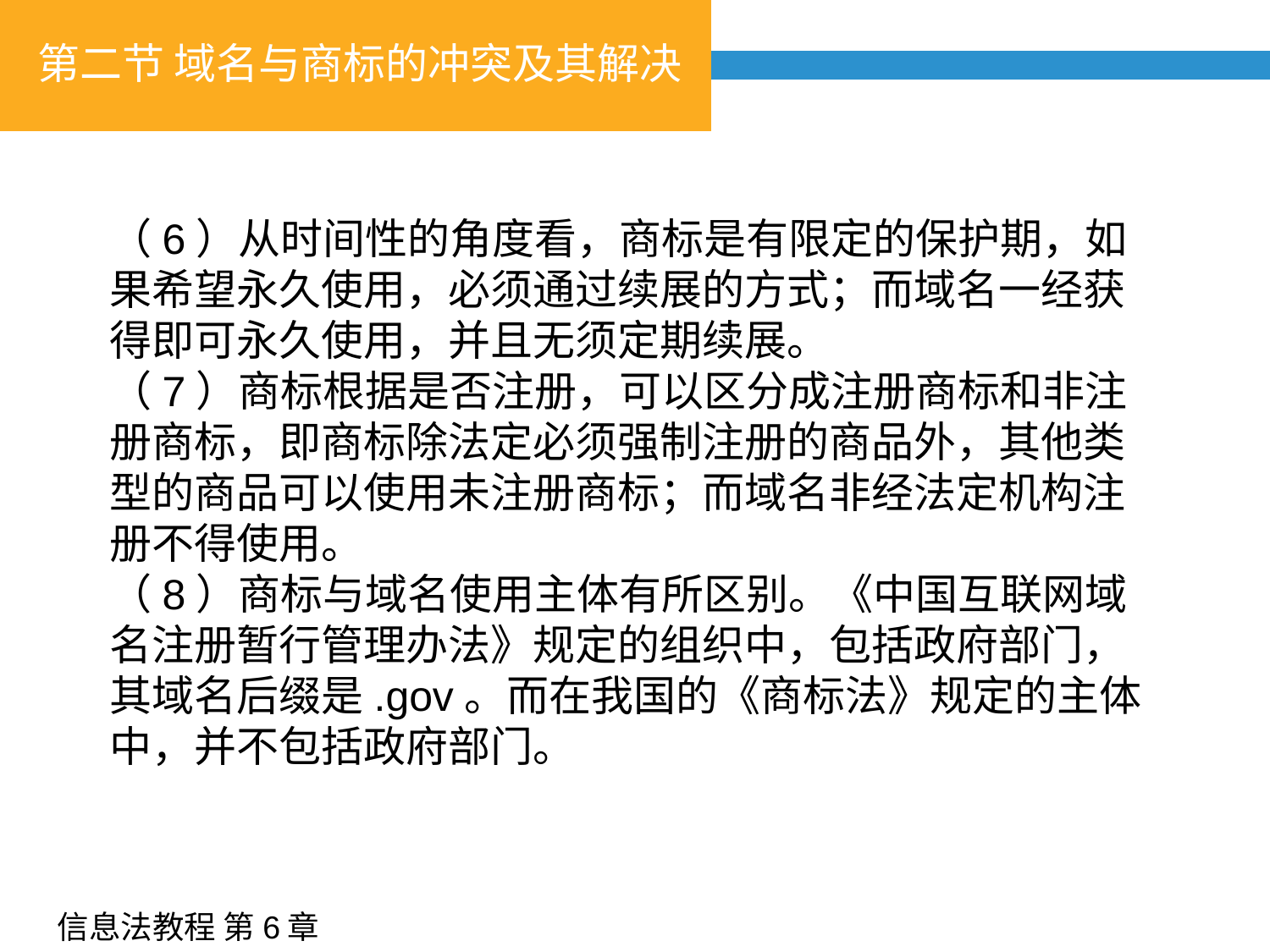

# 第二节 域名与商标的冲突及其解决
（6）从时间性的角度看，商标是有限定的保护期，如果希望永久使用，必须通过续展的方式；而域名一经获得即可永久使用，并且无须定期续展。
（7）商标根据是否注册，可以区分成注册商标和非注册商标，即商标除法定必须强制注册的商品外，其他类型的商品可以使用未注册商标；而域名非经法定机构注册不得使用。
（8）商标与域名使用主体有所区别。《中国互联网域名注册暂行管理办法》规定的组织中，包括政府部门，其域名后缀是.gov。而在我国的《商标法》规定的主体中，并不包括政府部门。
信息法教程 第6章